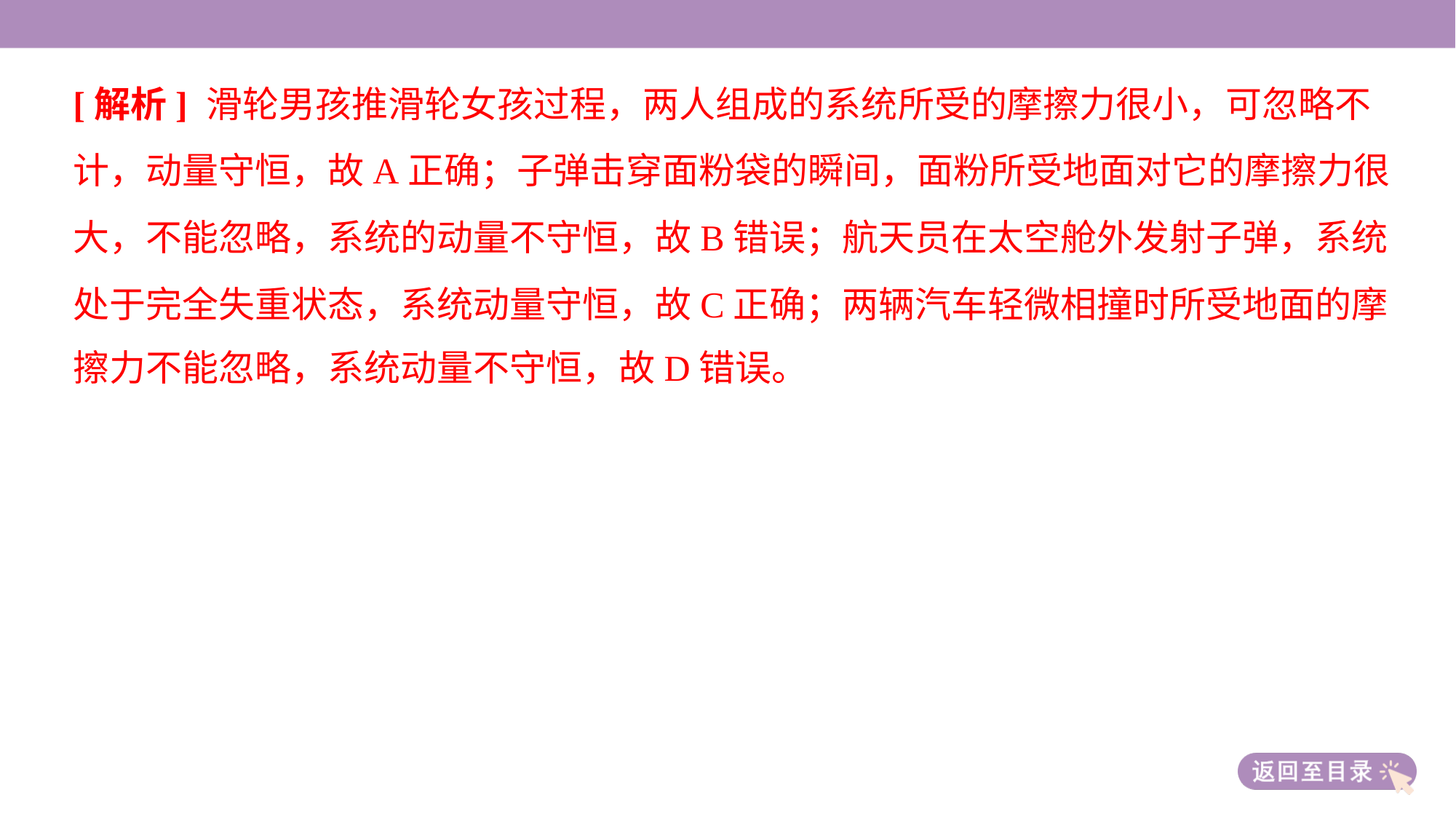

[解析] 滑轮男孩推滑轮女孩过程，两人组成的系统所受的摩擦力很小，可忽略不
计，动量守恒，故A正确；子弹击穿面粉袋的瞬间，面粉所受地面对它的摩擦力很
大，不能忽略，系统的动量不守恒，故B错误；航天员在太空舱外发射子弹，系统
处于完全失重状态，系统动量守恒，故C正确；两辆汽车轻微相撞时所受地面的摩
擦力不能忽略，系统动量不守恒，故D错误。